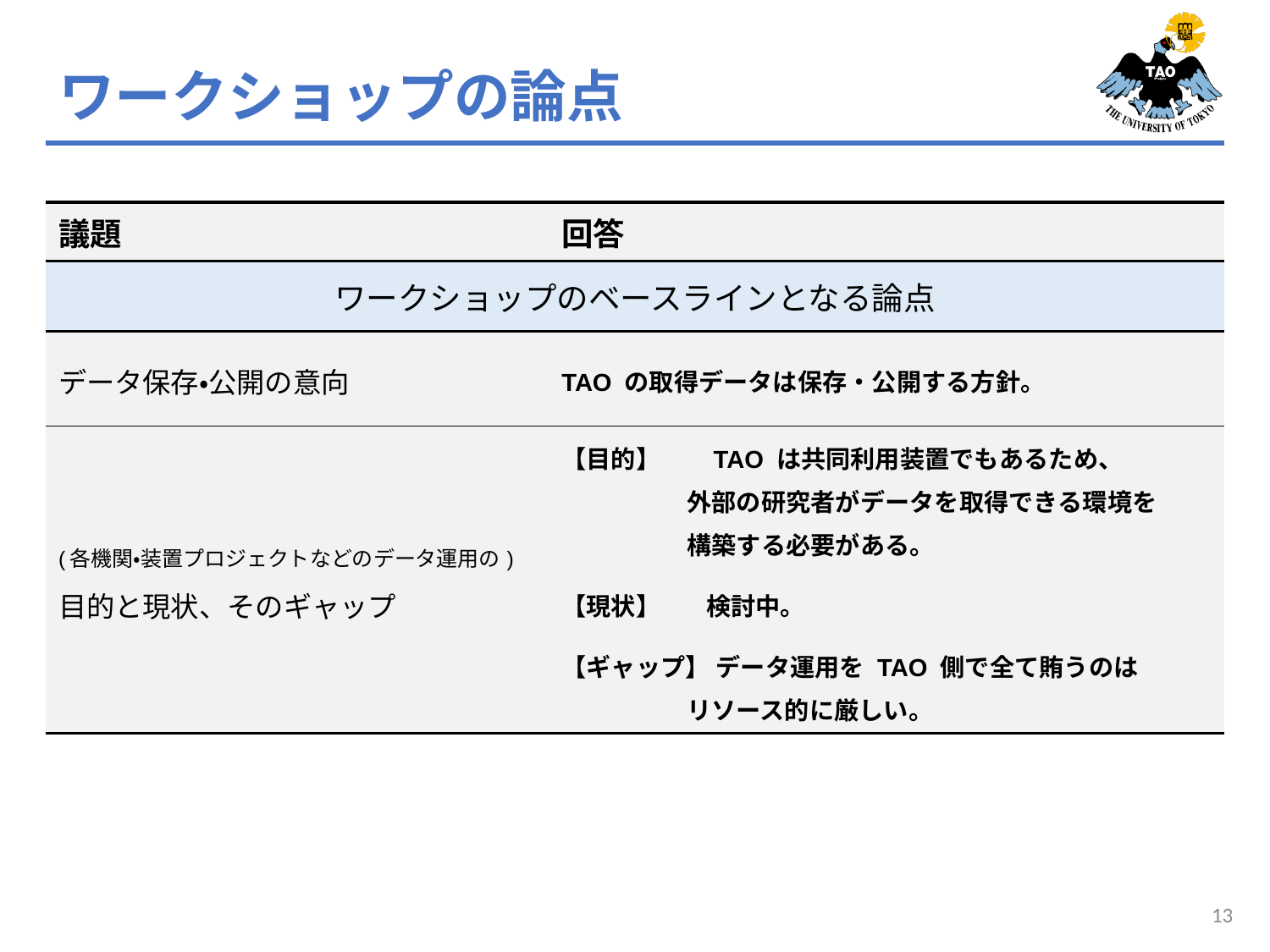

# ワークショップの論点
| 議題 | 回答 |
| --- | --- |
| ワークショップのベースラインとなる論点 |  |
| データ保存・公開の意向 | TAO の取得データは保存・公開する方針。 |
| (各機関・装置プロジェクトなどのデータ運用の) 目的と現状、そのギャップ | 【目的】 TAO は共同利用装置でもあるため、 外部の研究者がデータを取得できる環境を 構築する必要がある。 【現状】 検討中。 【ギャップ】 データ運用を TAO 側で全て賄うのは リソース的に厳しい。 |
13